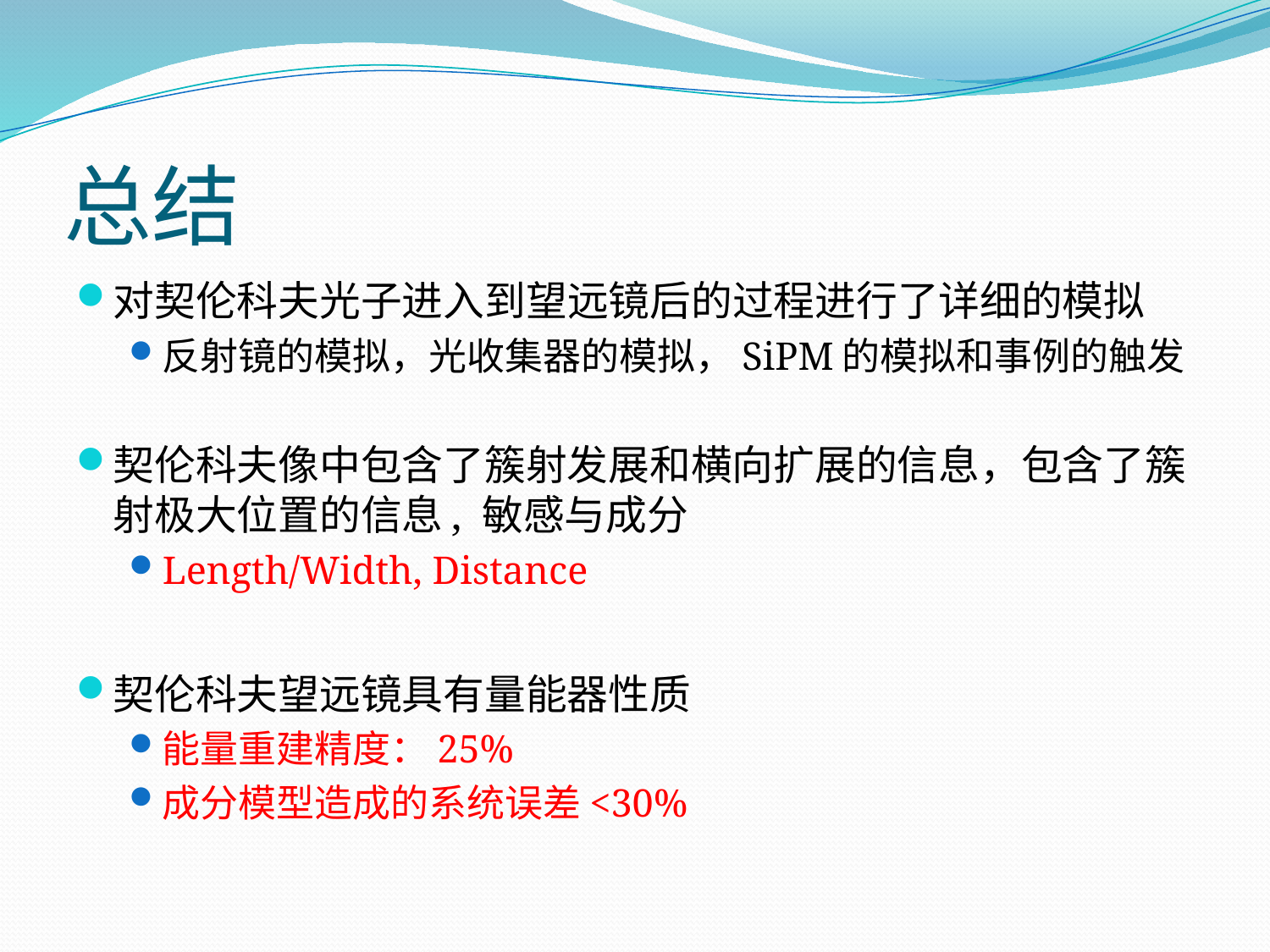

# 总结
对契伦科夫光子进入到望远镜后的过程进行了详细的模拟
反射镜的模拟，光收集器的模拟，SiPM的模拟和事例的触发

契伦科夫像中包含了簇射发展和横向扩展的信息，包含了簇射极大位置的信息, 敏感与成分
Length/Width, Distance

契伦科夫望远镜具有量能器性质
能量重建精度：25%
成分模型造成的系统误差<30%